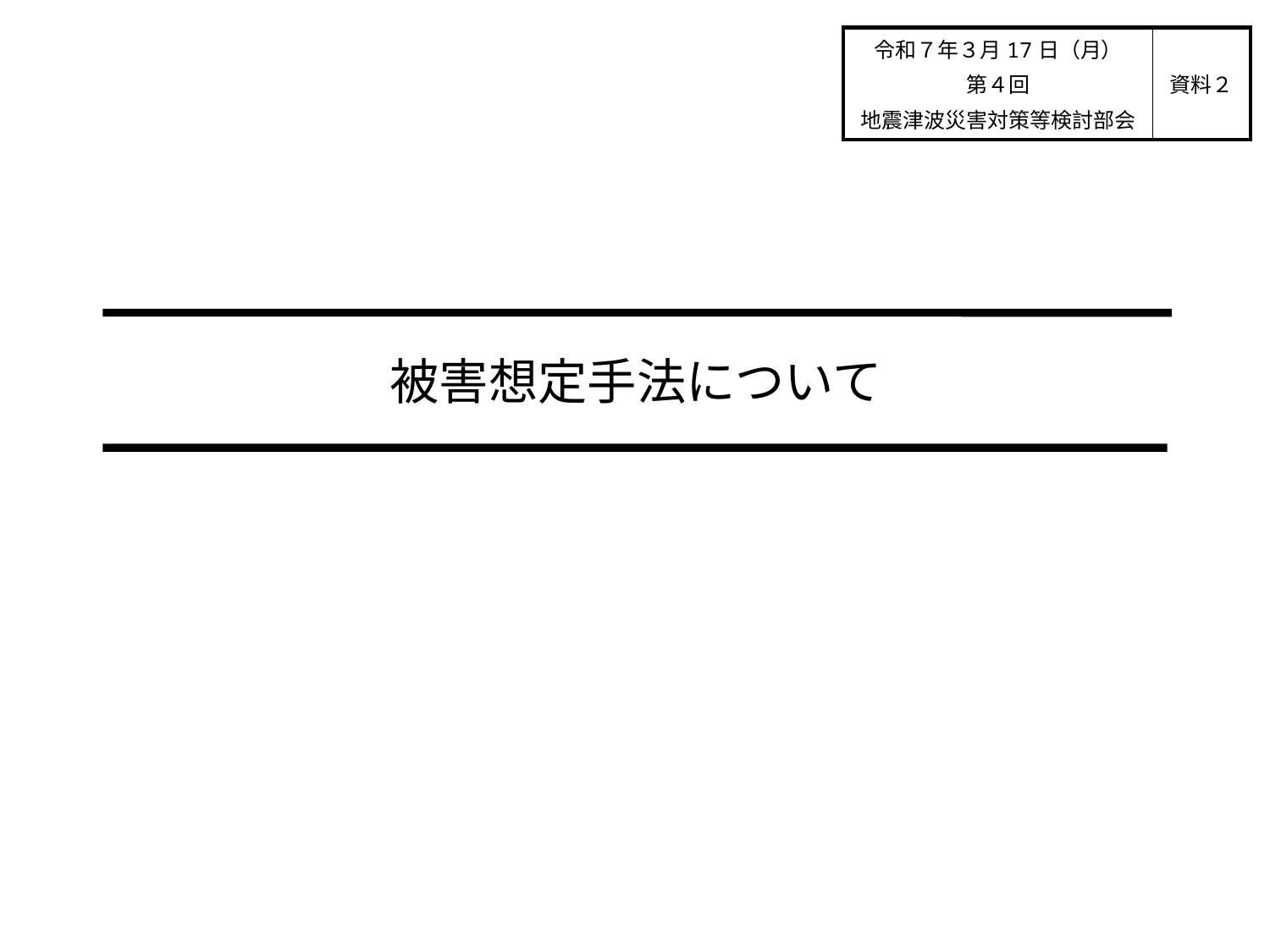

| 令和７年３月17日（月） 第４回 地震津波災害対策等検討部会 | 資料２ |
| --- | --- |

被害想定手法について